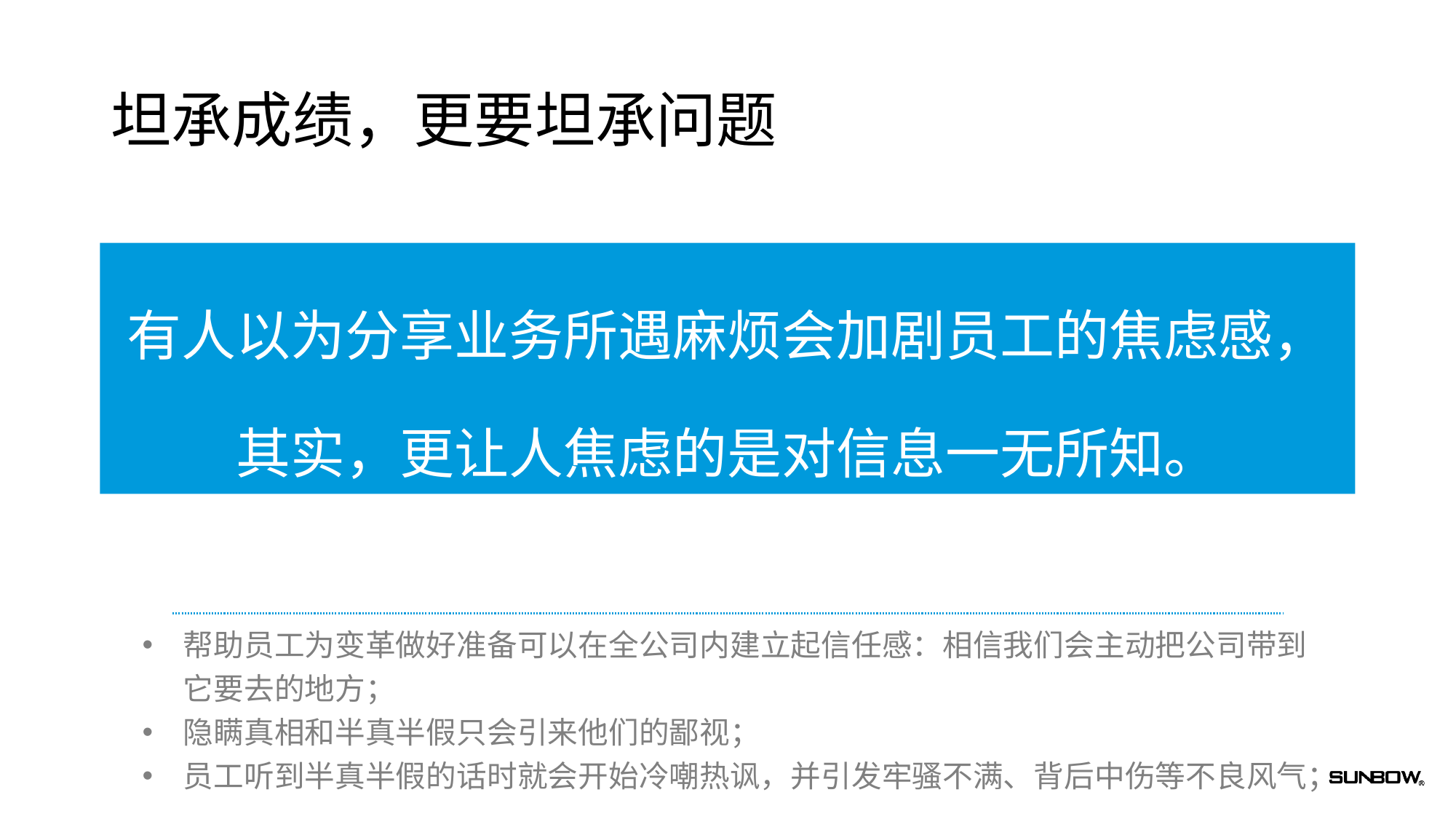

# 坦承成绩，更要坦承问题
有人以为分享业务所遇麻烦会加剧员工的焦虑感，其实，更让人焦虑的是对信息一无所知。
帮助员工为变革做好准备可以在全公司内建立起信任感：相信我们会主动把公司带到它要去的地方；
隐瞒真相和半真半假只会引来他们的鄙视；
员工听到半真半假的话时就会开始冷嘲热讽，并引发牢骚不满、背后中伤等不良风气；
21